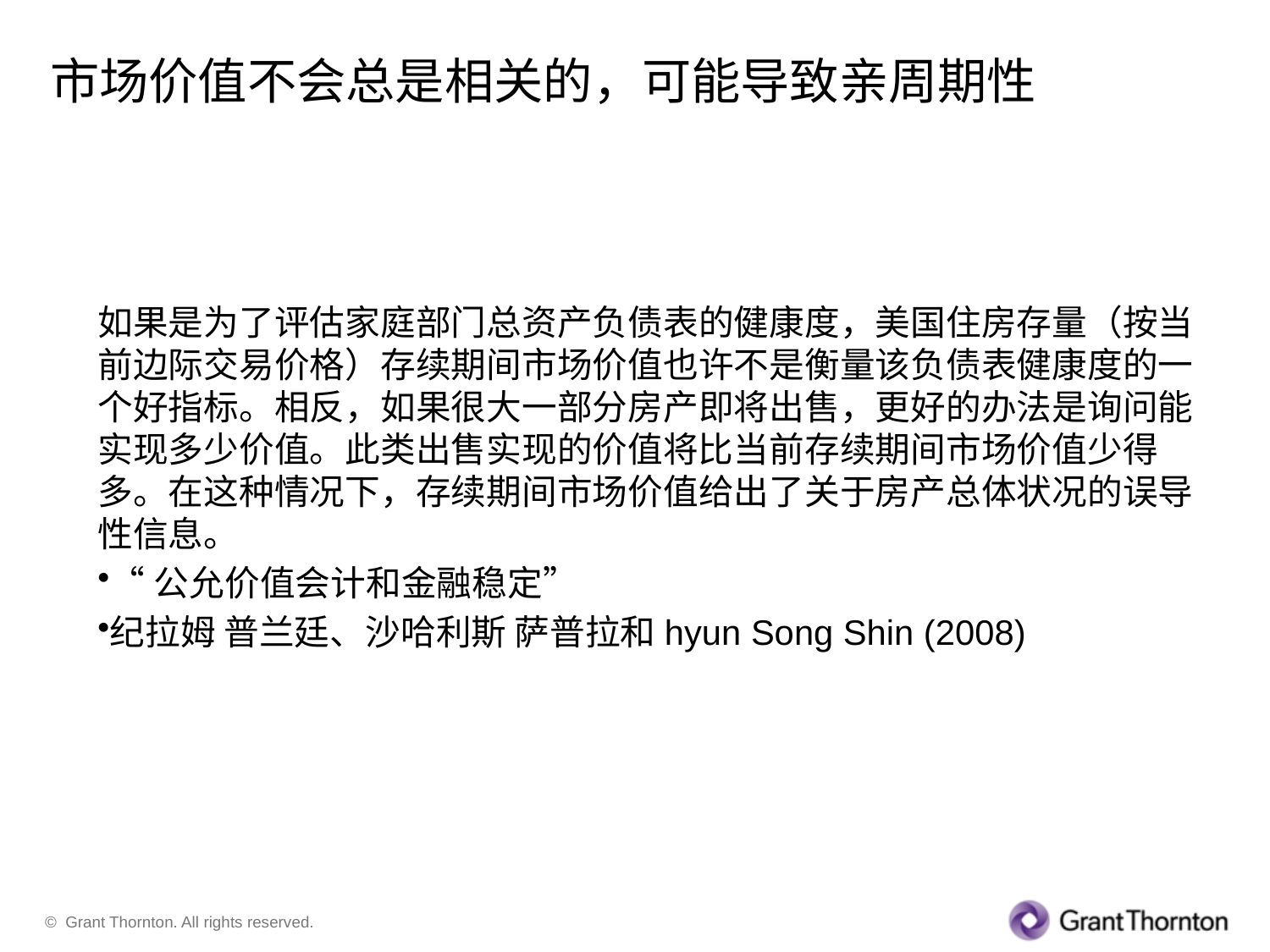

# 市场价值不会总是相关的，可能导致亲周期性
如果是为了评估家庭部门总资产负债表的健康度，美国住房存量（按当前边际交易价格）存续期间市场价值也许不是衡量该负债表健康度的一个好指标。相反，如果很大一部分房产即将出售，更好的办法是询问能实现多少价值。此类出售实现的价值将比当前存续期间市场价值少得多。在这种情况下，存续期间市场价值给出了关于房产总体状况的误导性信息。
“公允价值会计和金融稳定”
纪拉姆 普兰廷、沙哈利斯 萨普拉和hyun Song Shin (2008)